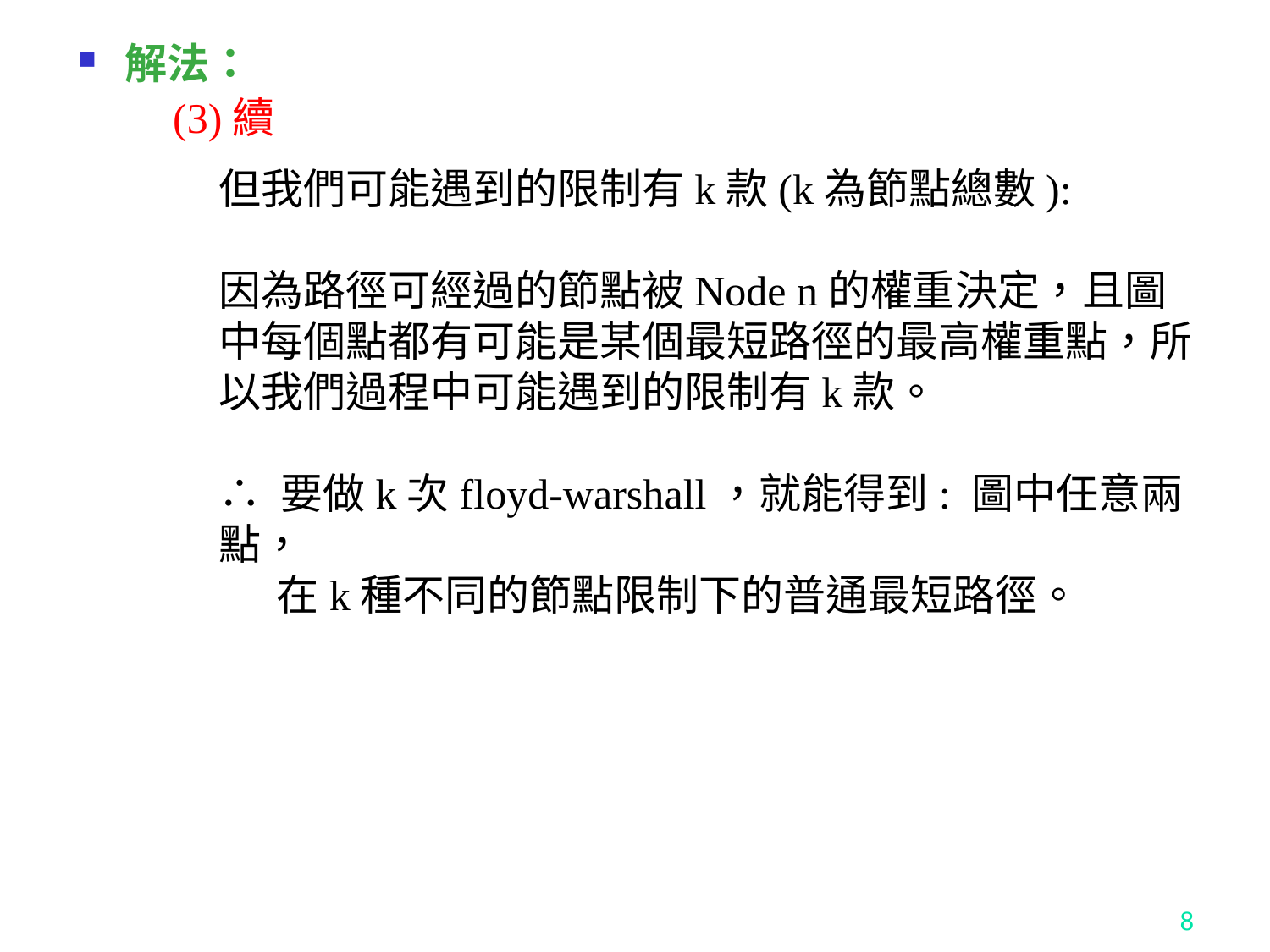

解法：
         (3)續

但我們可能遇到的限制有k款(k為節點總數):

因為路徑可經過的節點被Node n的權重決定，且圖中每個點都有可能是某個最短路徑的最高權重點，所以我們過程中可能遇到的限制有k款。

∴ 要做k次floyd-warshall，就能得到: 圖中任意兩點，
     在k種不同的節點限制下的普通最短路徑。
8